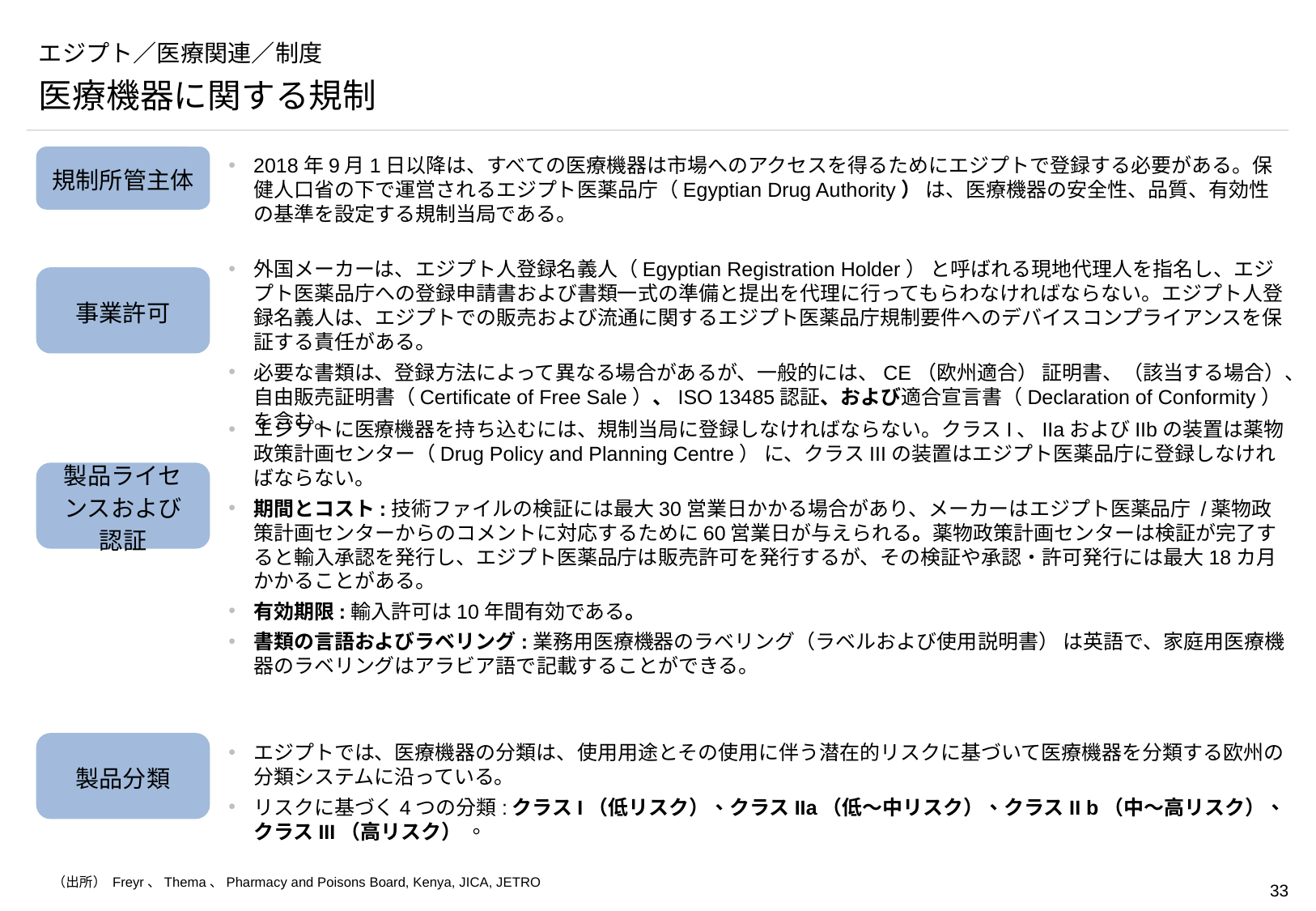

# エジプト／医療関連／制度
医療機器に関する規制
規制所管主体
2018年9月1日以降は、すべての医療機器は市場へのアクセスを得るためにエジプトで登録する必要がある。保健人口省の下で運営されるエジプト医薬品庁（Egyptian Drug Authority） は、医療機器の安全性、品質、有効性の基準を設定する規制当局である。
外国メーカーは、エジプト人登録名義人（Egyptian Registration Holder） と呼ばれる現地代理人を指名し、エジプト医薬品庁への登録申請書および書類一式の準備と提出を代理に行ってもらわなければならない。エジプト人登録名義人は、エジプトでの販売および流通に関するエジプト医薬品庁規制要件へのデバイスコンプライアンスを保証する責任がある。
必要な書類は、登録方法によって異なる場合があるが、一般的には、CE（欧州適合） 証明書、（該当する場合）、自由販売証明書（Certificate of Free Sale）、ISO 13485認証、および適合宣言書（Declaration of Conformity） を含む。
事業許可
エジプトに医療機器を持ち込むには、規制当局に登録しなければならない。クラスI、IIaおよびIIbの装置は薬物政策計画センター（Drug Policy and Planning Centre） に、クラスIIIの装置はエジプト医薬品庁に登録しなければならない。
期間とコスト:技術ファイルの検証には最大30営業日かかる場合があり、メーカーはエジプト医薬品庁 /薬物政策計画センターからのコメントに対応するために60営業日が与えられる。薬物政策計画センターは検証が完了すると輸入承認を発行し、エジプト医薬品庁は販売許可を発行するが、その検証や承認・許可発行には最大18カ月かかることがある。
有効期限:輸入許可は10年間有効である。
書類の言語およびラベリング:業務用医療機器のラベリング（ラベルおよび使用説明書） は英語で、家庭用医療機器のラベリングはアラビア語で記載することができる。
製品ライセンスおよび認証
製品分類
エジプトでは、医療機器の分類は、使用用途とその使用に伴う潜在的リスクに基づいて医療機器を分類する欧州の分類システムに沿っている。
リスクに基づく4つの分類:クラスI（低リスク）、クラスIIa（低～中リスク）、クラスII b（中～高リスク）、クラスIII（高リスク） 。
（出所） Freyr、Thema、Pharmacy and Poisons Board, Kenya, JICA, JETRO